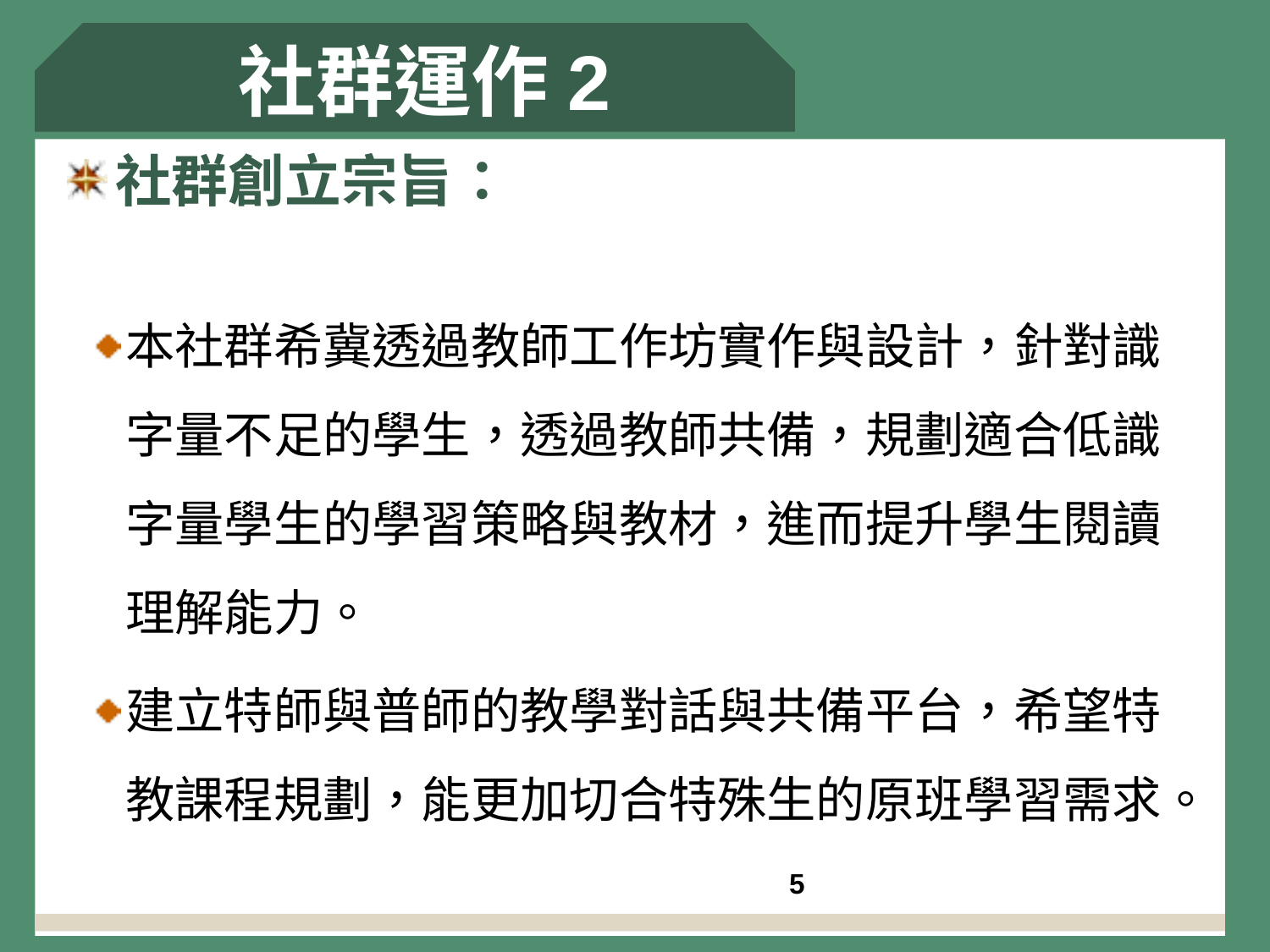

# 社群運作2
社群創立宗旨：

本社群希冀透過教師工作坊實作與設計，針對識字量不足的學生，透過教師共備，規劃適合低識字量學生的學習策略與教材，進而提升學生閱讀理解能力。
建立特師與普師的教學對話與共備平台，希望特教課程規劃，能更加切合特殊生的原班學習需求。
5